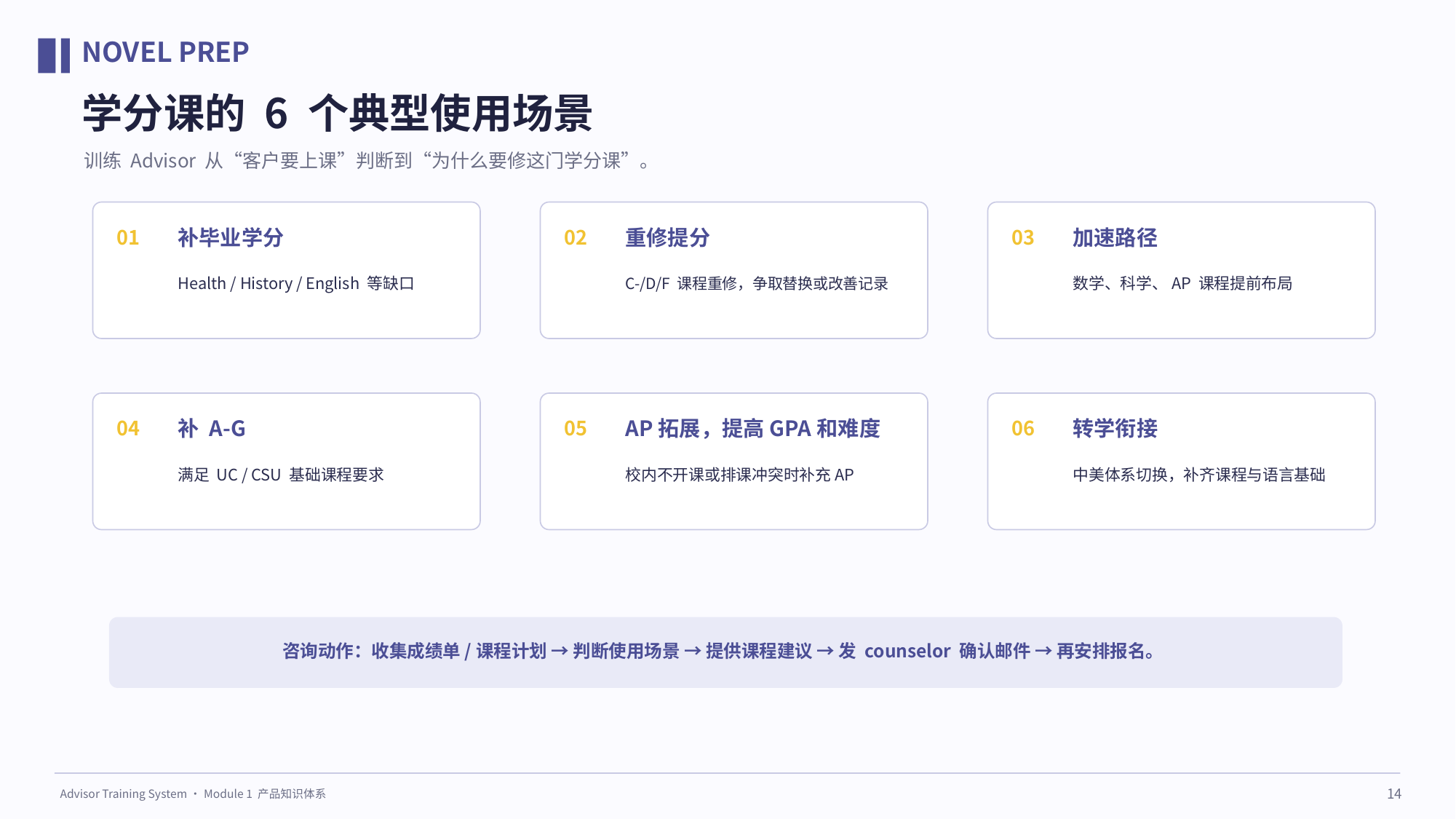

NOVEL PREP

学分课的 6 个典型使用场景
训练 Advisor 从“客户要上课”判断到“为什么要修这门学分课”。

01
补毕业学分
02
重修提分
03
加速路径
Health / History / English 等缺口
C-/D/F 课程重修，争取替换或改善记录
数学、科学、AP 课程提前布局

04
补 A-G
05
AP拓展，提高GPA和难度
06
转学衔接
满足 UC / CSU 基础课程要求
校内不开课或排课冲突时补充AP
中美体系切换，补齐课程与语言基础

咨询动作：收集成绩单/课程计划 → 判断使用场景 → 提供课程建议 → 发 counselor 确认邮件 → 再安排报名。

14
Advisor Training System · Module 1 产品知识体系